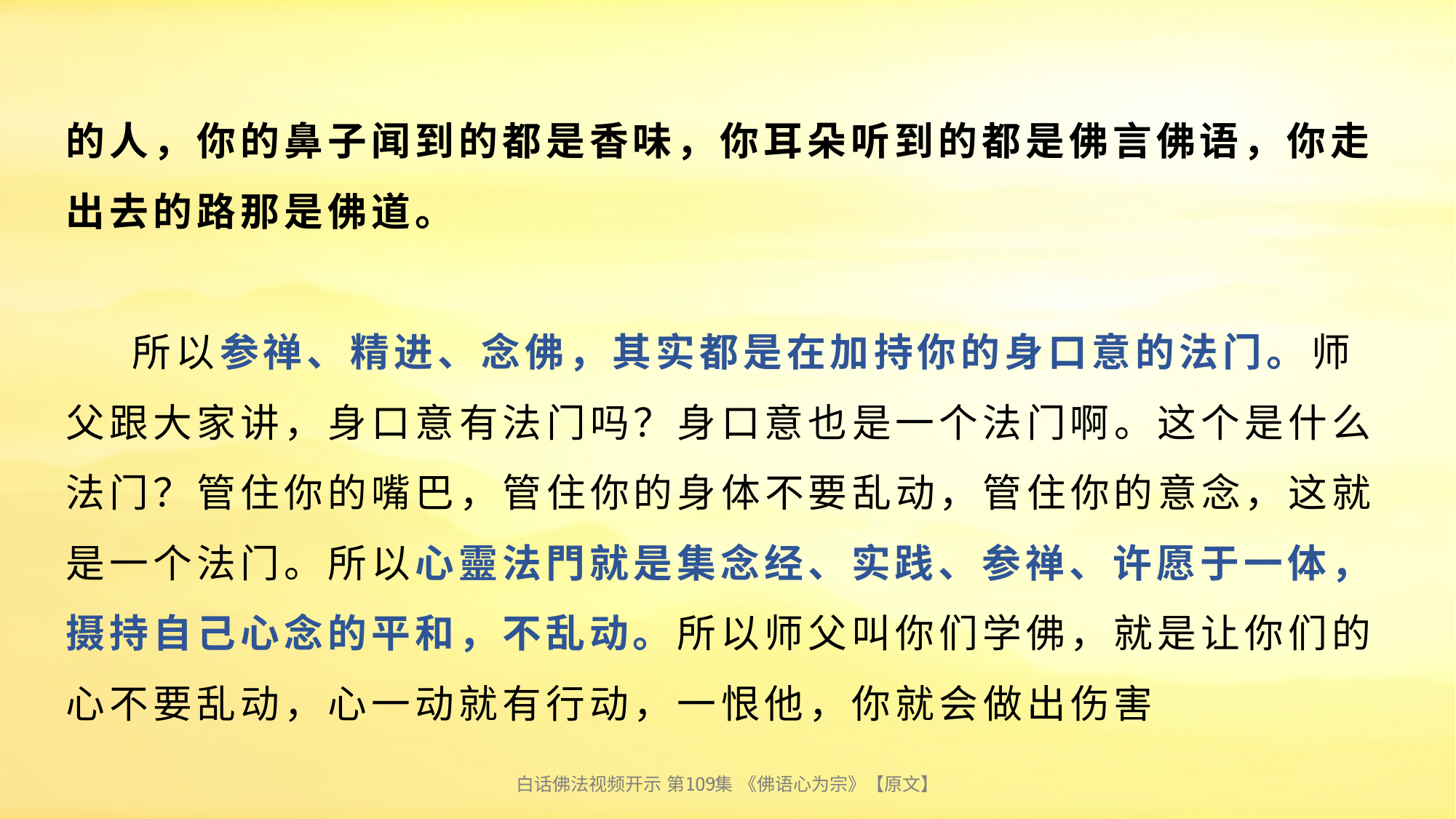

# 的人，你的鼻子闻到的都是香味，你耳朵听到的都是佛言佛语，你走出去的路那是佛道。 所以参禅、精进、念佛，其实都是在加持你的身口意的法门。师父跟大家讲，身口意有法门吗？身口意也是一个法门啊。这个是什么法门？管住你的嘴巴，管住你的身体不要乱动，管住你的意念，这就是一个法门。所以心靈法門就是集念经、实践、参禅、许愿于一体，摄持自己心念的平和，不乱动。所以师父叫你们学佛，就是让你们的心不要乱动，心一动就有行动，一恨他，你就会做出伤害
白话佛法视频开示 第109集 《佛语心为宗》【原文】